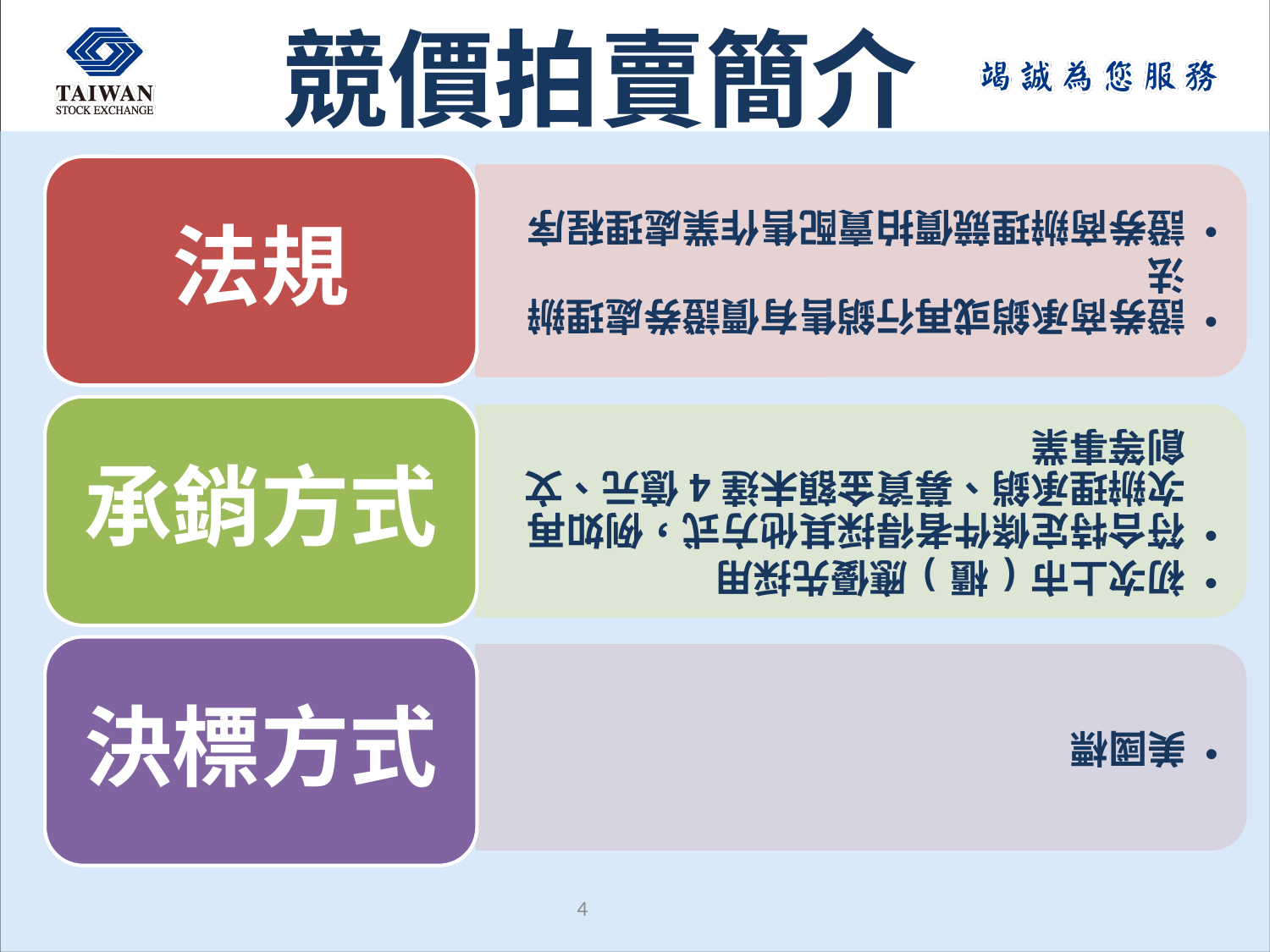

# 競價拍賣簡介
證券商承銷或再行銷售有價證券處理辦法
證券商辦理競價拍賣配售作業處理程序
法規
初次上市(櫃)應優先採用
符合特定條件者得採其他方式，例如再次辦理承銷、募資金額未達4億元、文創等事業
承銷方式
美國標
決標方式
4